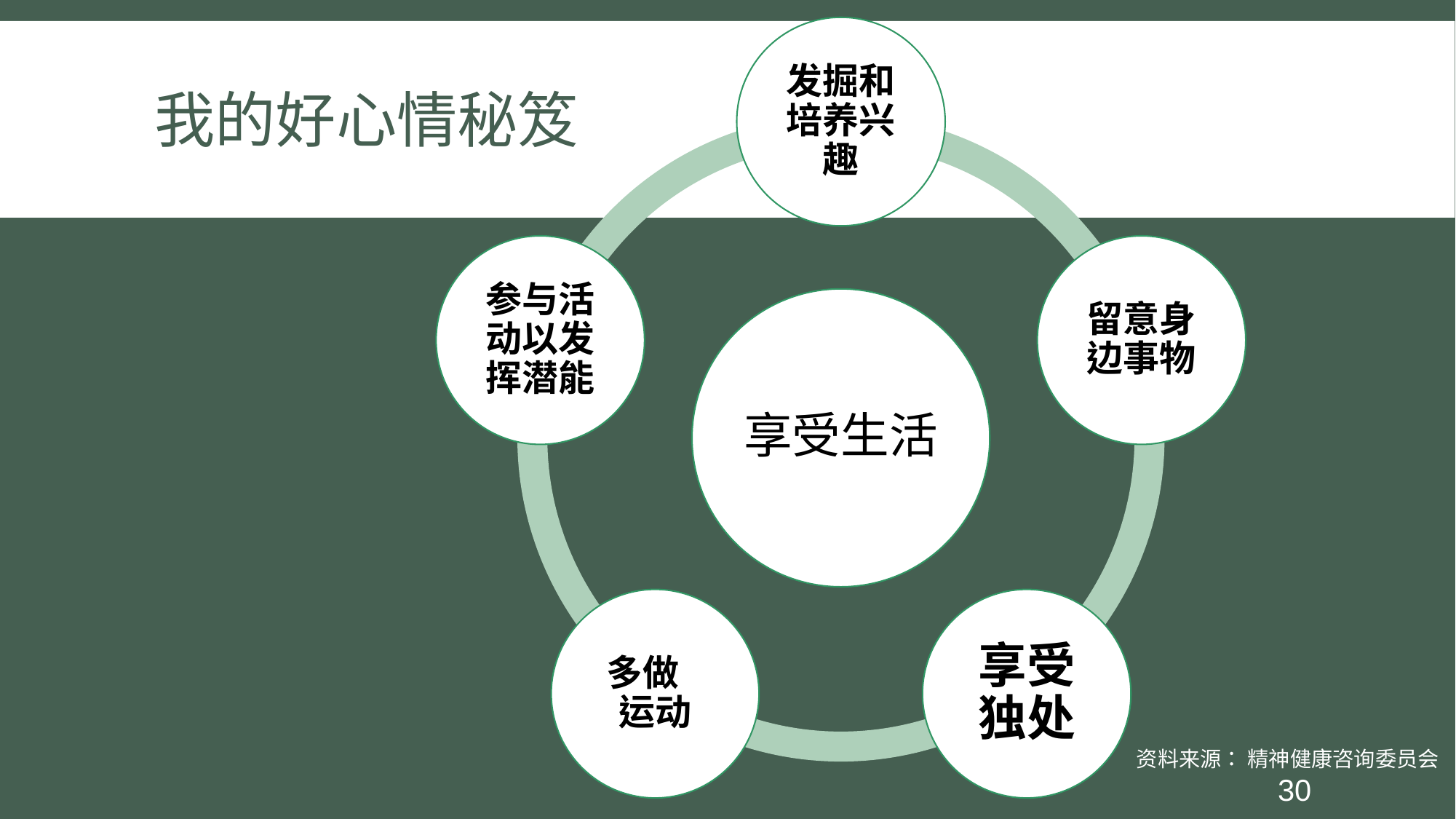

享受生活
发掘和培养兴趣
留意身边事物
享受独处
多做    运动
参与活动以发挥潜能
# 我的好心情秘笈
资料来源： 精神健康咨询委员会
30